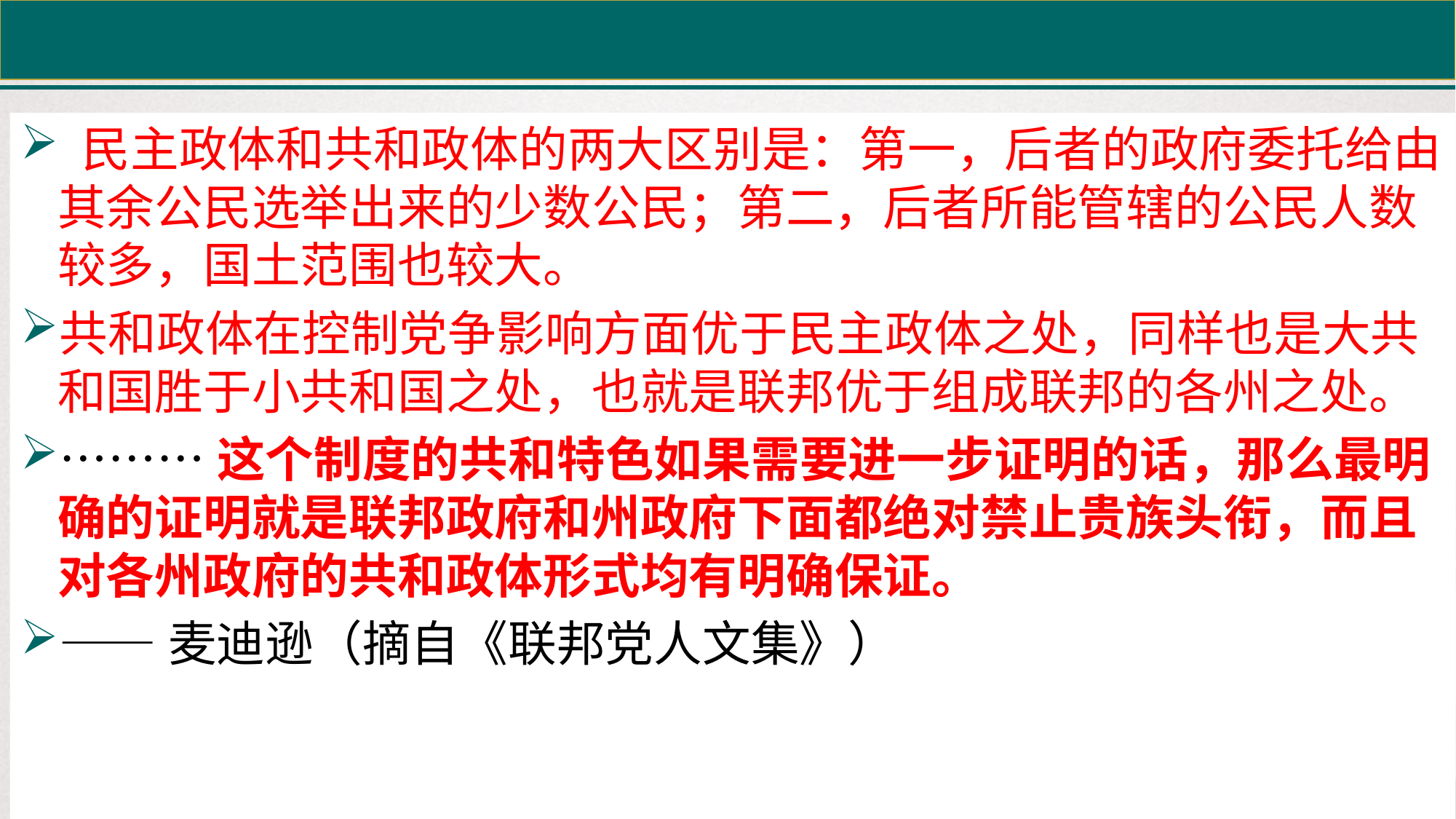

#
 民主政体和共和政体的两大区别是：第一，后者的政府委托给由其余公民选举出来的少数公民；第二，后者所能管辖的公民人数较多，国土范围也较大。
共和政体在控制党争影响方面优于民主政体之处，同样也是大共和国胜于小共和国之处，也就是联邦优于组成联邦的各州之处。
………这个制度的共和特色如果需要进一步证明的话，那么最明确的证明就是联邦政府和州政府下面都绝对禁止贵族头衔，而且对各州政府的共和政体形式均有明确保证。
——麦迪逊（摘自《联邦党人文集》）